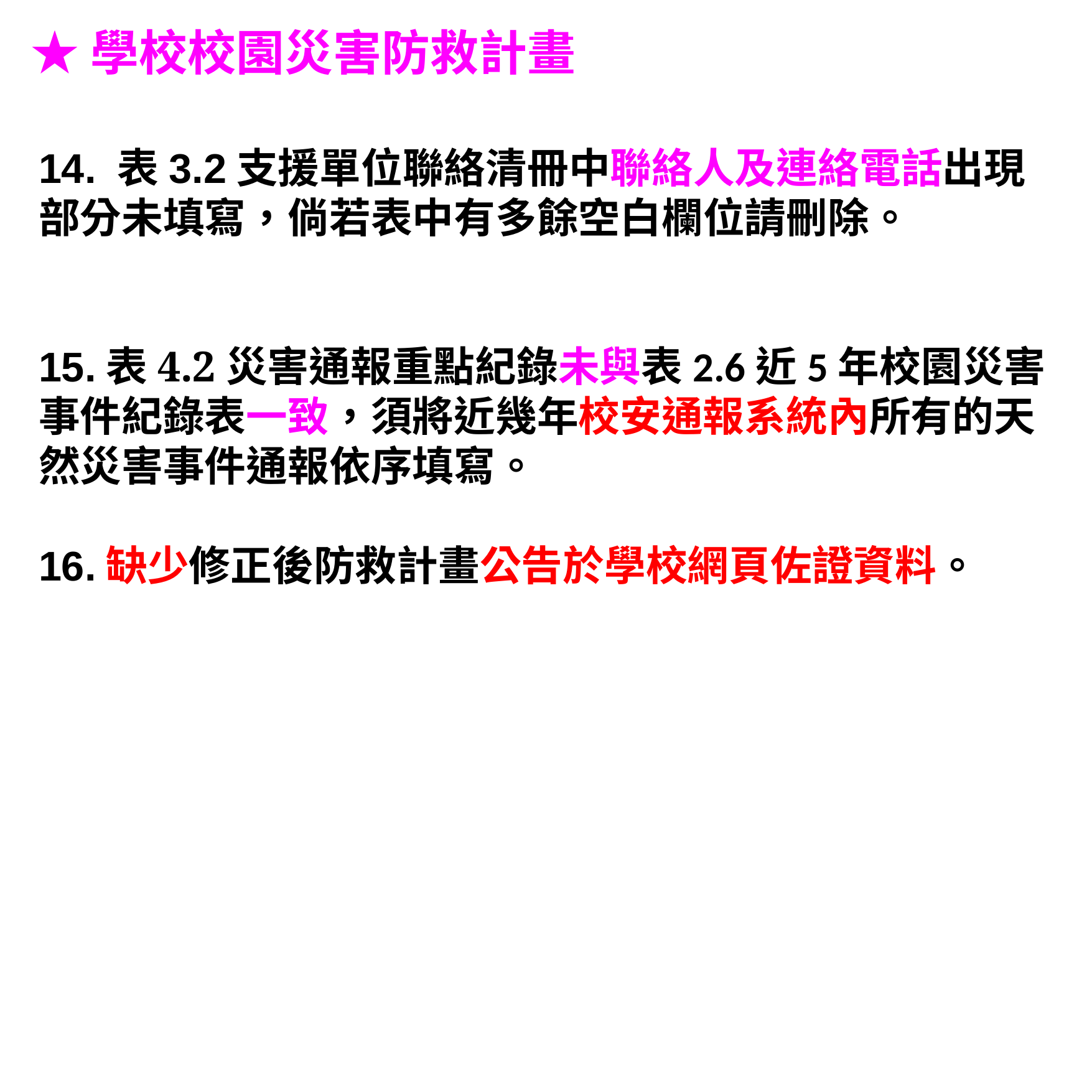

★學校校園災害防救計畫

14. 表3.2支援單位聯絡清冊中聯絡人及連絡電話出現部分未填寫，倘若表中有多餘空白欄位請刪除。

15.表4.2災害通報重點紀錄未與表2.6近5年校園災害事件紀錄表一致，須將近幾年校安通報系統內所有的天然災害事件通報依序填寫。

16.缺少修正後防救計畫公告於學校網頁佐證資料。